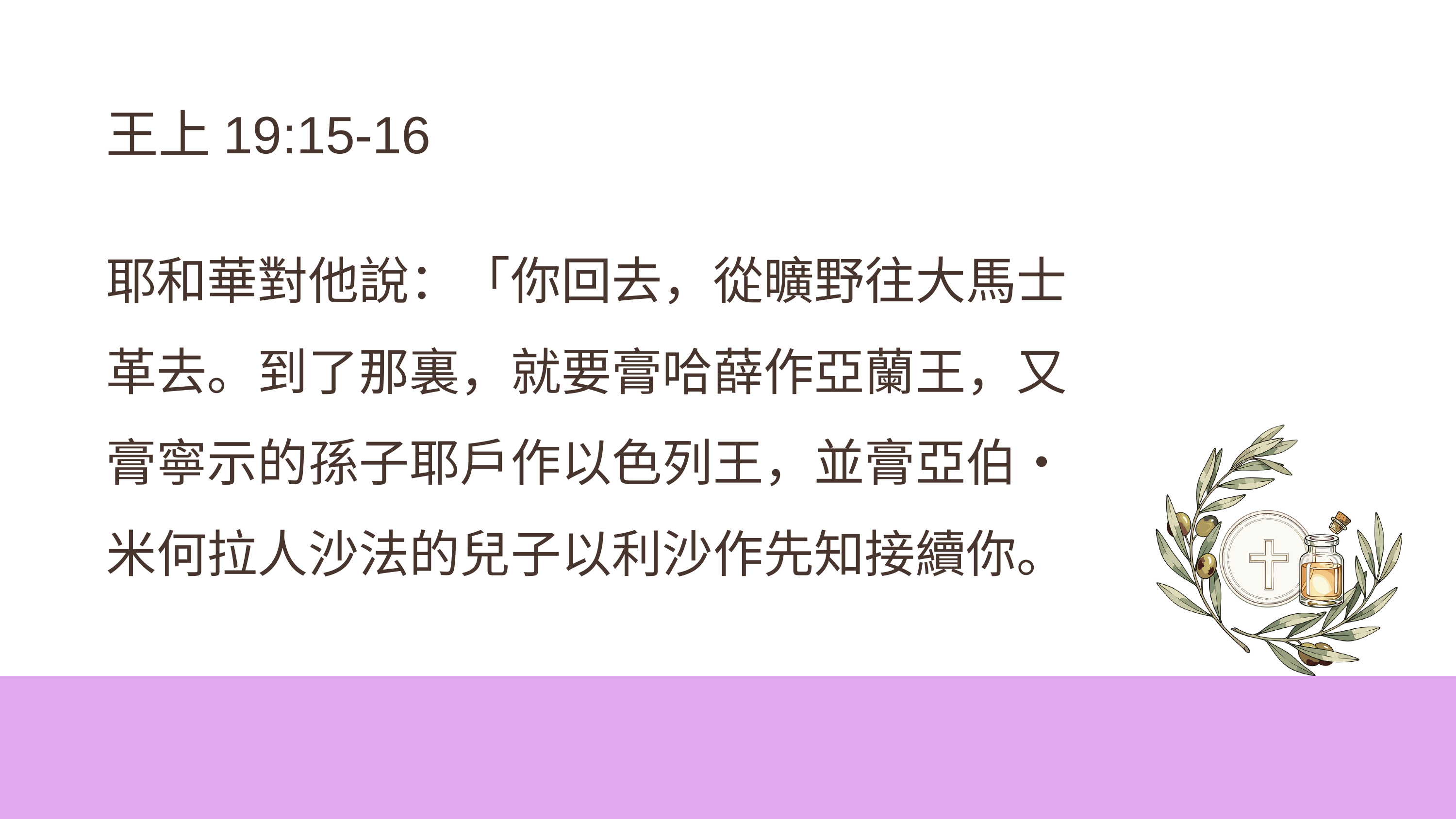

王上19:15-16
耶和華對他說：「你回去，從曠野往大馬士革去。到了那裏，就要膏哈薛作亞蘭王，又膏寧示的孫子耶戶作以色列王，並膏亞伯•米何拉人沙法的兒子以利沙作先知接續你。